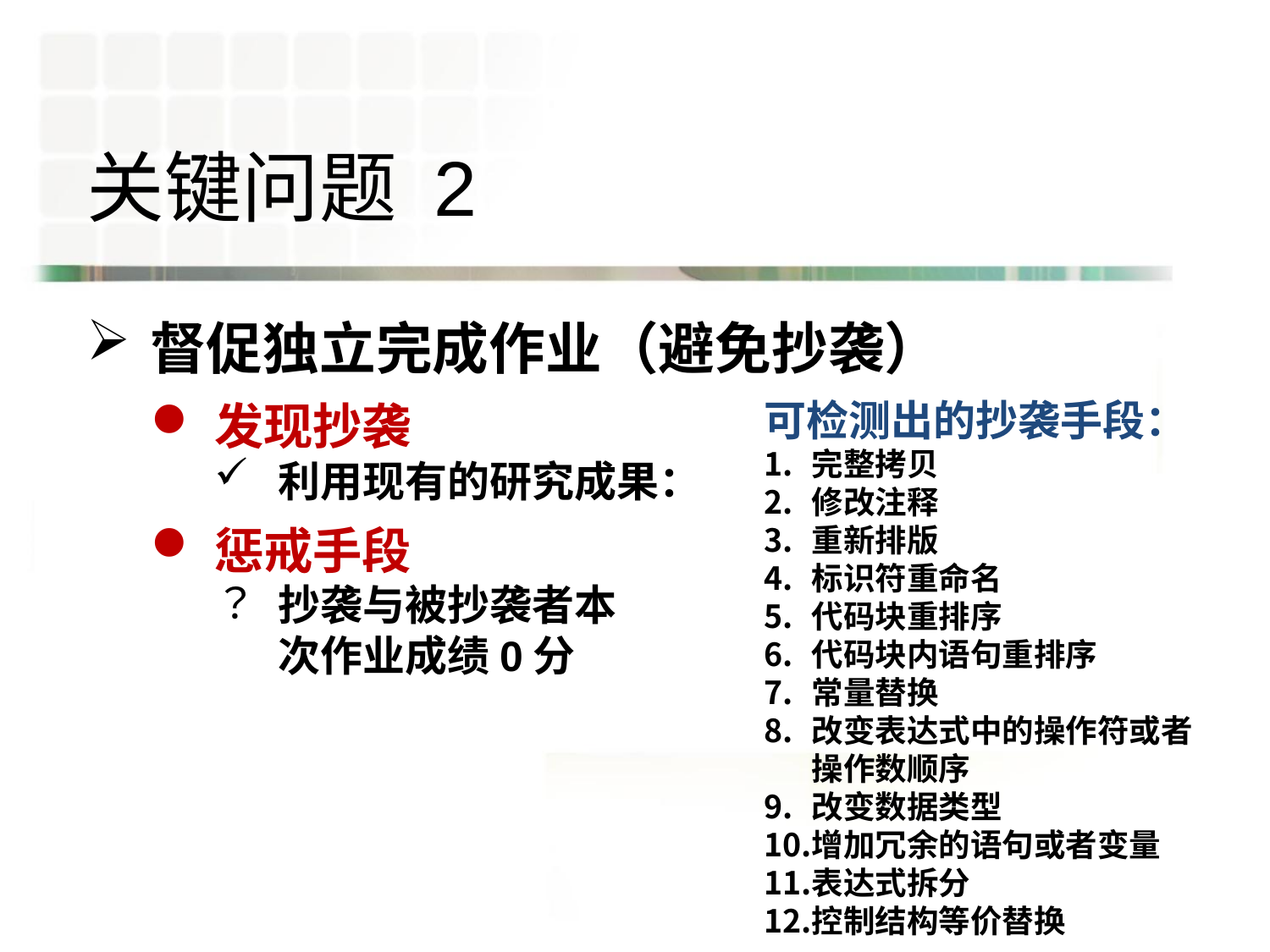

# 关键问题 2
督促独立完成作业（避免抄袭）
可检测出的抄袭手段：
完整拷贝
修改注释
重新排版
标识符重命名
代码块重排序
代码块内语句重排序
常量替换
改变表达式中的操作符或者操作数顺序
改变数据类型
增加冗余的语句或者变量
表达式拆分
控制结构等价替换
发现抄袭
利用现有的研究成果：
惩戒手段
抄袭与被抄袭者本次作业成绩0分